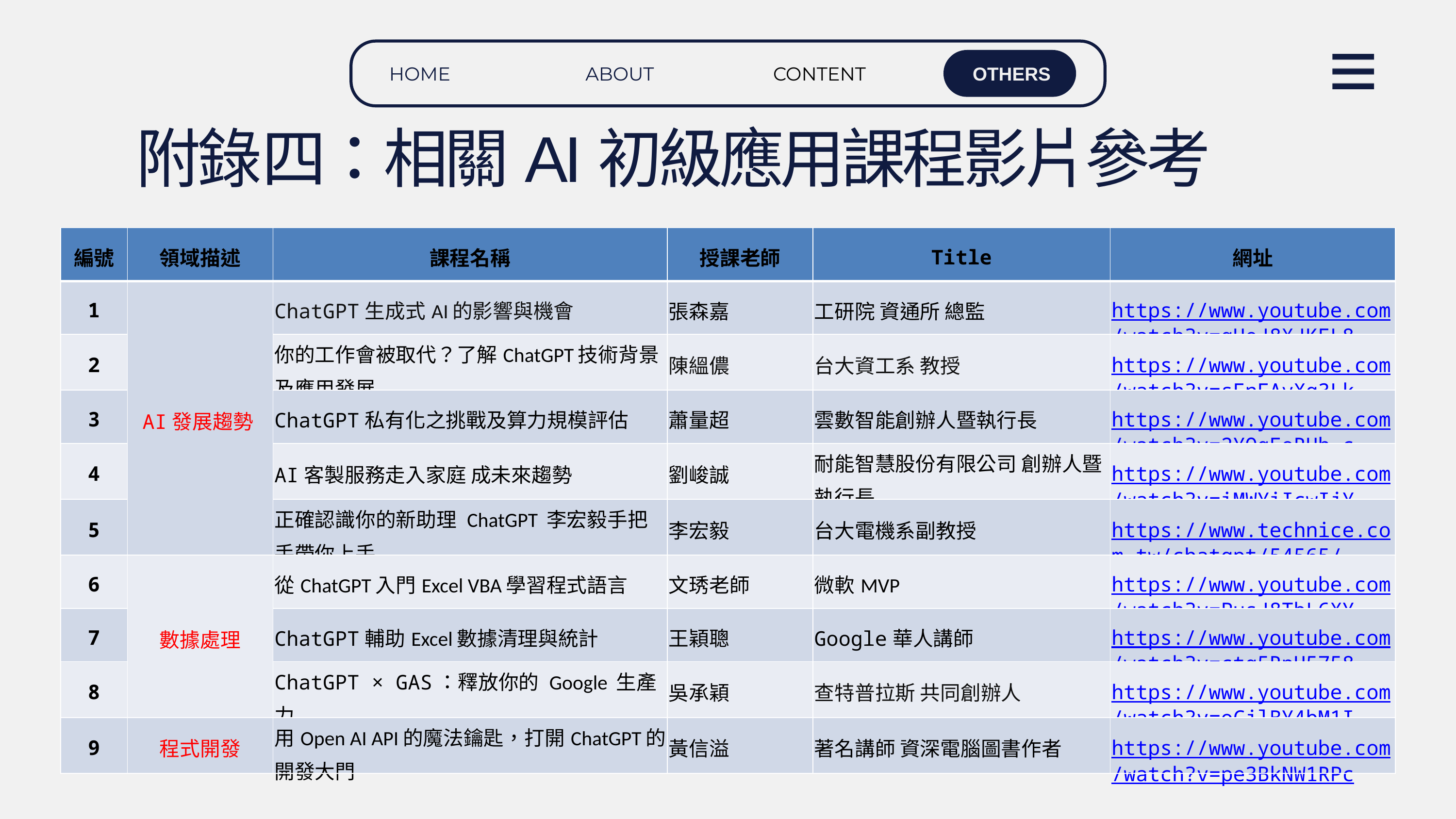

HOME
OTHERS
ABOUT
CONTENT
附錄四：相關AI初級應用課程影片參考
| 編號 | 領域描述 | 課程名稱 | 授課老師 | Title | 網址 |
| --- | --- | --- | --- | --- | --- |
| 1 | AI發展趨勢 | ChatGPT生成式AI的影響與機會 | 張森嘉 | 工研院 資通所 總監 | https://www.youtube.com/watch?v=qHeJ8XJKFL8 |
| 2 |  | 你的工作會被取代？了解ChatGPT技術背景及應用發展 | 陳縕儂 | 台大資工系 教授 | https://www.youtube.com/watch?v=sFnFAyXq3Lk |
| 3 |  | ChatGPT私有化之挑戰及算力規模評估 | 蕭量超 | 雲數智能創辦人暨執行長 | https://www.youtube.com/watch?v=2YQqFoRHh-c |
| 4 |  | AI客製服務走入家庭 成未來趨勢 | 劉峻誠 | 耐能智慧股份有限公司 創辦人暨執行長 | https://www.youtube.com/watch?v=iMWYiIcwIjY |
| 5 |  | 正確認識你的新助理 ChatGPT 李宏毅手把手帶你上手 | 李宏毅 | 台大電機系副教授 | https://www.technice.com.tw/chatgpt/54565/ |
| 6 | 數據處理 | 從ChatGPT入門Excel VBA學習程式語言 | 文琇老師 | 微軟MVP | https://www.youtube.com/watch?v=PusJ8TbL6XY |
| 7 |  | ChatGPT輔助Excel數據清理與統計 | 王穎聰 | Google華人講師 | https://www.youtube.com/watch?v=ctq5RpU5758 |
| 8 |  | ChatGPT × GAS：釋放你的 Google 生產力 | 吳承穎 | 查特普拉斯 共同創辦人 | https://www.youtube.com/watch?v=oCjlBY4bM1I |
| 9 | 程式開發 | 用Open AI API的魔法鑰匙，打開ChatGPT的開發大門 | 黃信溢 | 著名講師 資深電腦圖書作者 | https://www.youtube.com/watch?v=pe3BkNW1RPc |